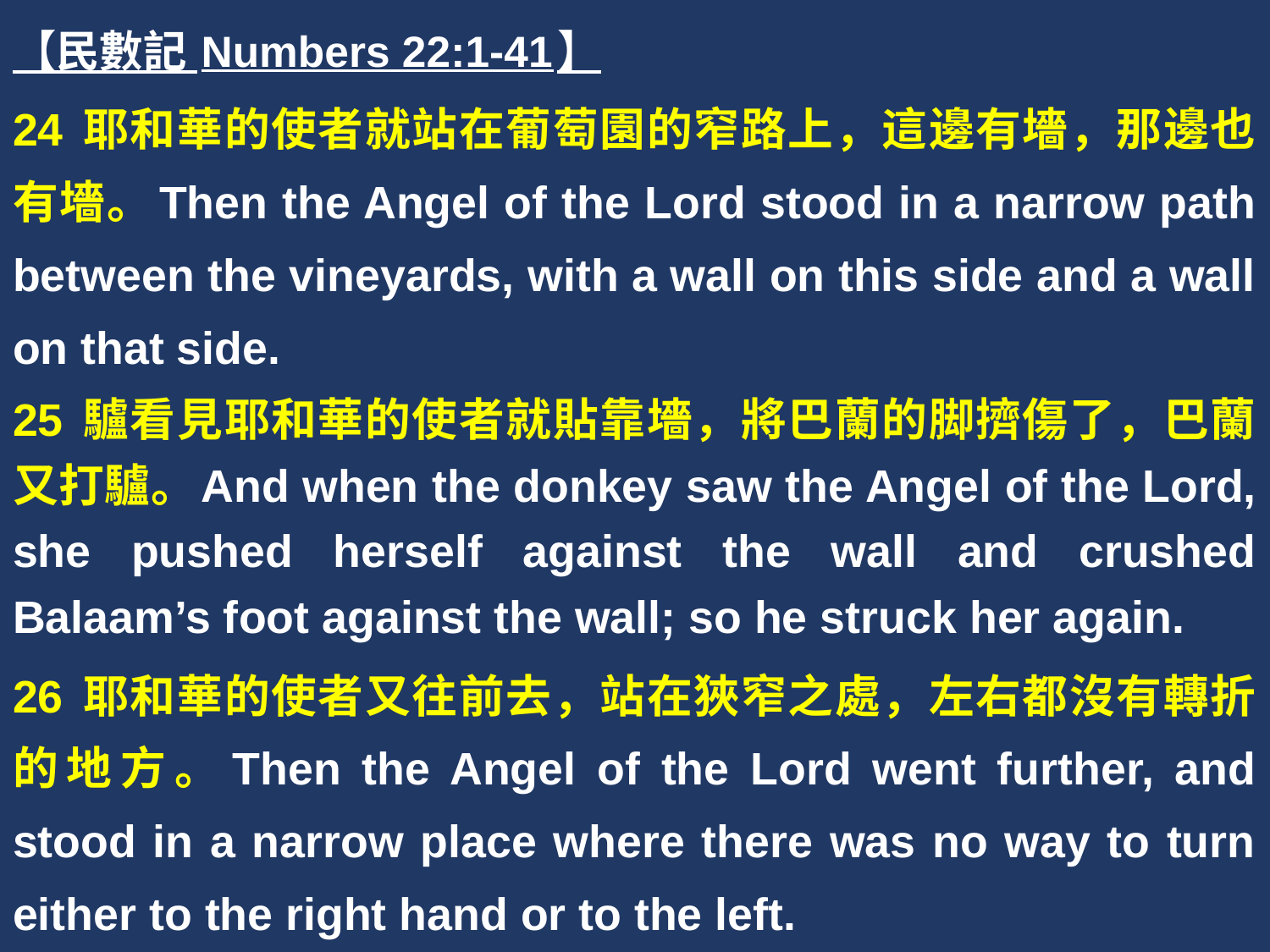

【民數記 Numbers 22:1-41】
24 耶和華的使者就站在葡萄園的窄路上，這邊有墻，那邊也有墻。Then the Angel of the Lord stood in a narrow path between the vineyards, with a wall on this side and a wall on that side.
25 驢看見耶和華的使者就貼靠墻，將巴蘭的脚擠傷了，巴蘭又打驢。And when the donkey saw the Angel of the Lord, she pushed herself against the wall and crushed Balaam’s foot against the wall; so he struck her again.
26 耶和華的使者又往前去，站在狹窄之處，左右都沒有轉折的地方。Then the Angel of the Lord went further, and stood in a narrow place where there was no way to turn either to the right hand or to the left.